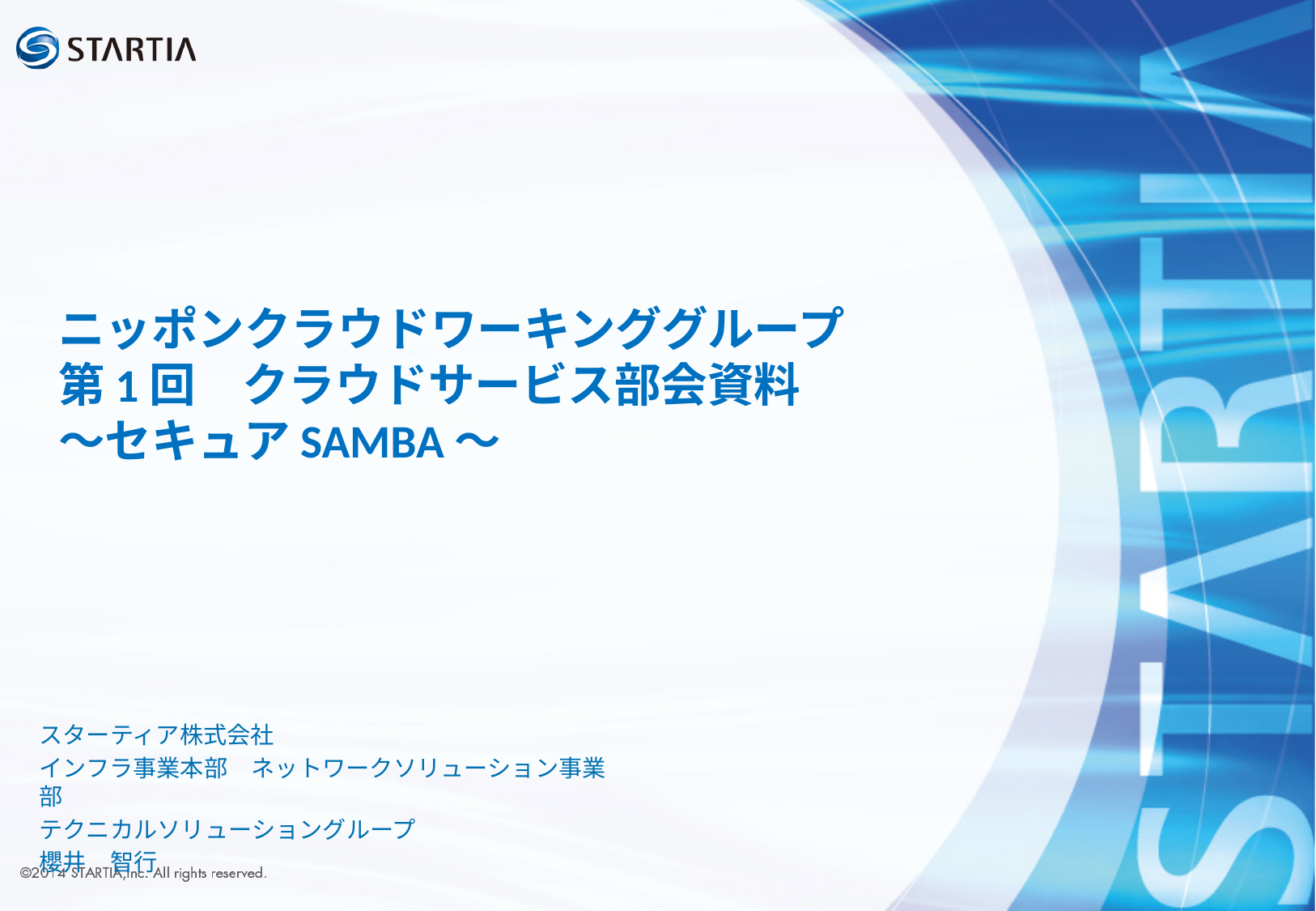

# ニッポンクラウドワーキンググループ 第1回　クラウドサービス部会資料 ～セキュアSAMBA～
スターティア株式会社
インフラ事業本部　ネットワークソリューション事業部
テクニカルソリューショングループ
櫻井　智行